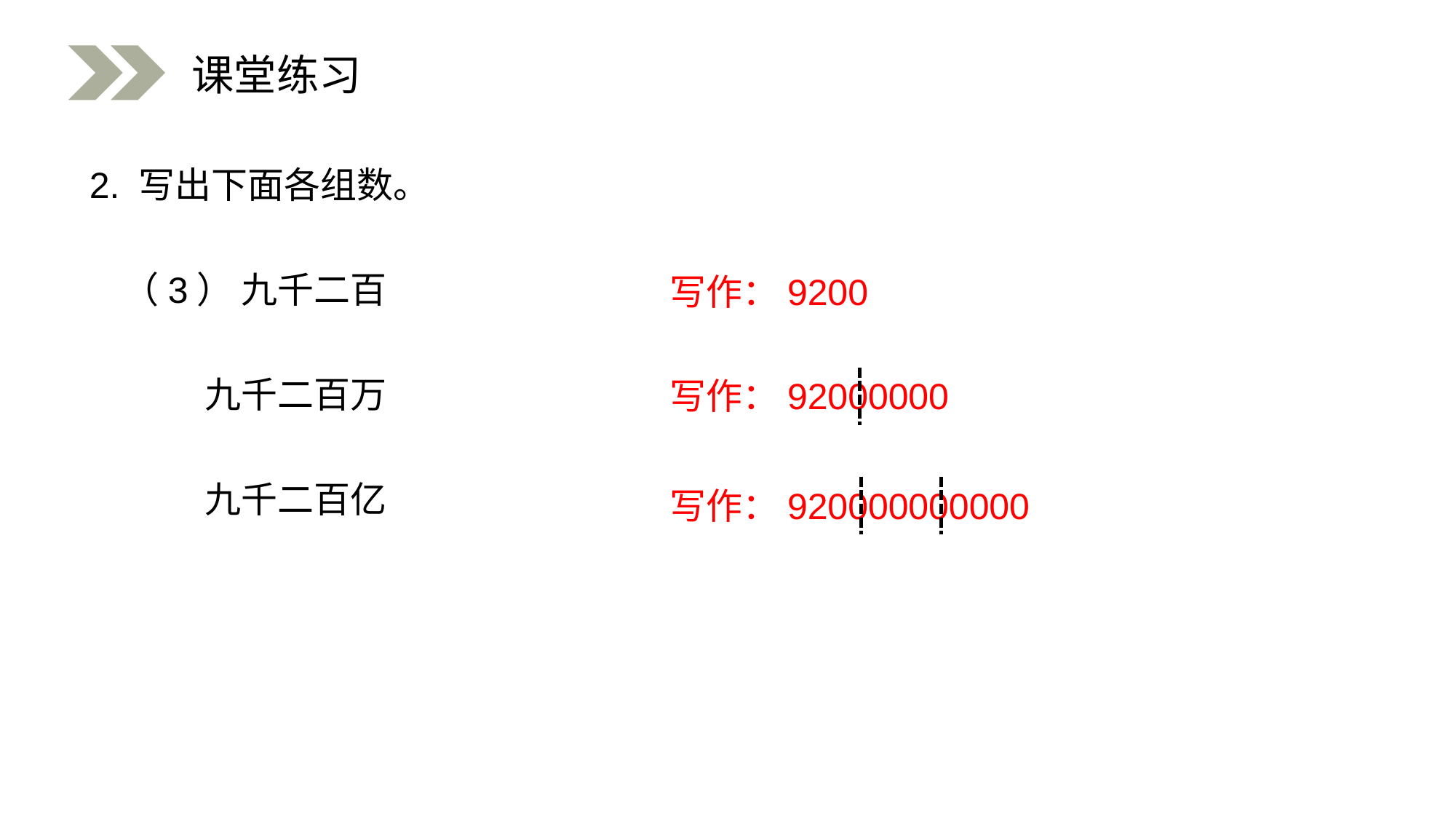

课堂练习
2. 写出下面各组数。

   （3） 九千二百

             九千二百万

             九千二百亿

写作：9200

写作：92000000

写作：920000000000